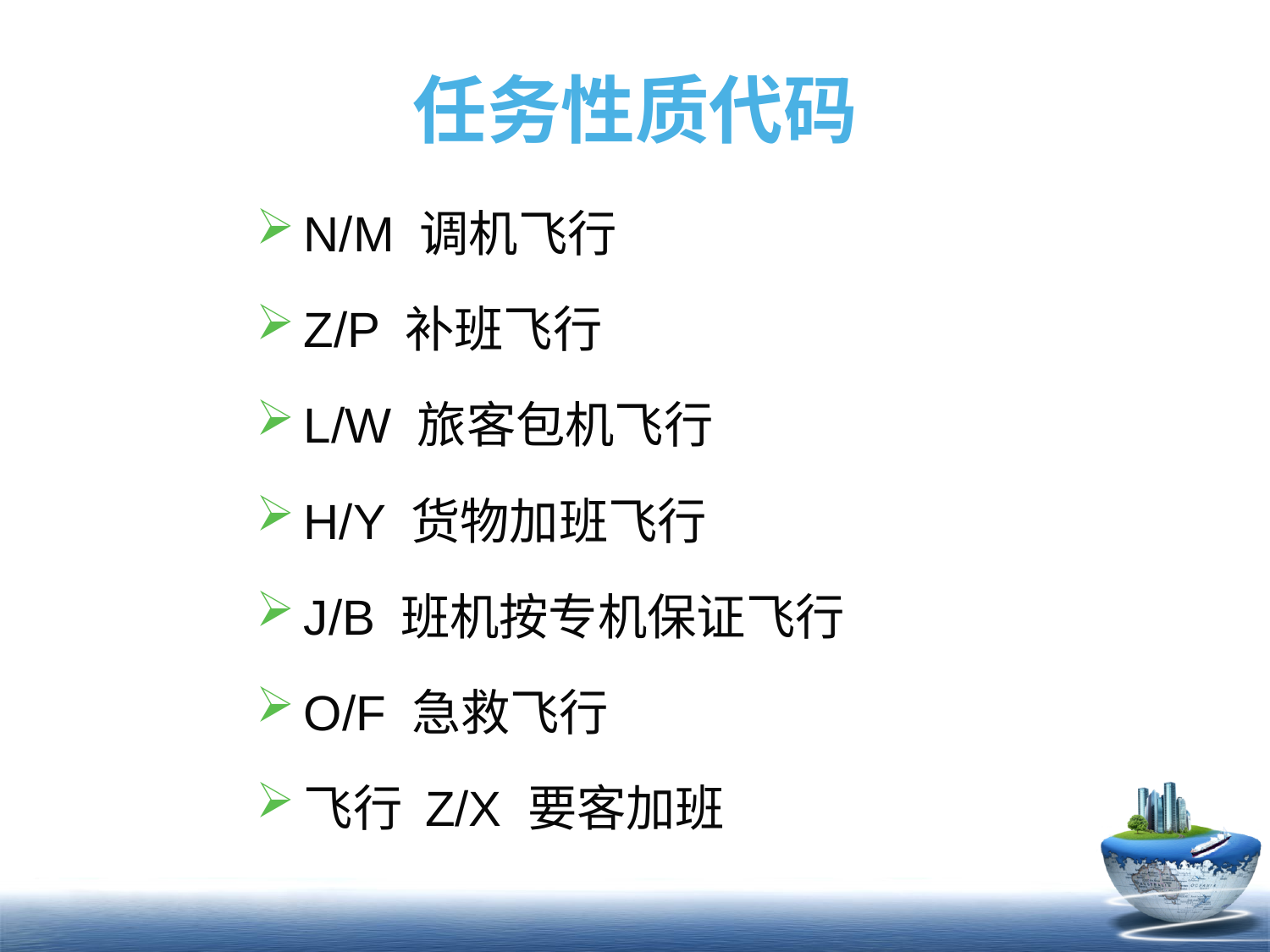

# 任务性质代码
N/M 调机飞行
Z/P 补班飞行
L/W 旅客包机飞行
H/Y 货物加班飞行
J/B 班机按专机保证飞行
O/F 急救飞行
飞行 Z/X 要客加班